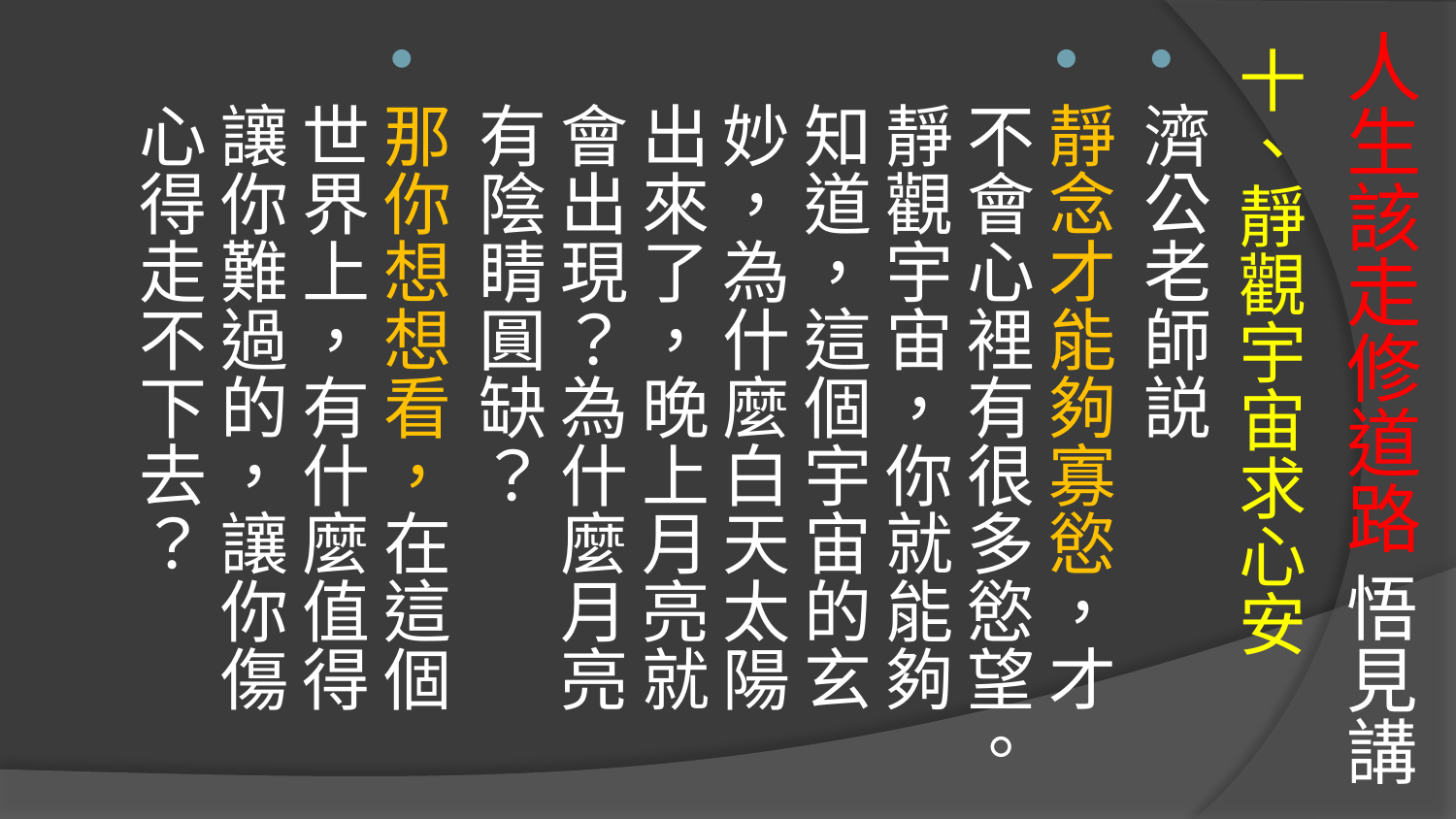

# 人生該走修道路 悟見講
十、靜觀宇宙求心安
濟公老師説
靜念才能夠寡慾，才不會心裡有很多慾望。靜觀宇宙，你就能夠知道，這個宇宙的玄妙，為什麼白天太陽出來了，晚上月亮就會出現？為什麼月亮有陰睛圓缺？
那你想想看，在這個世界上，有什麼值得讓你難過的，讓你傷心得走不下去？